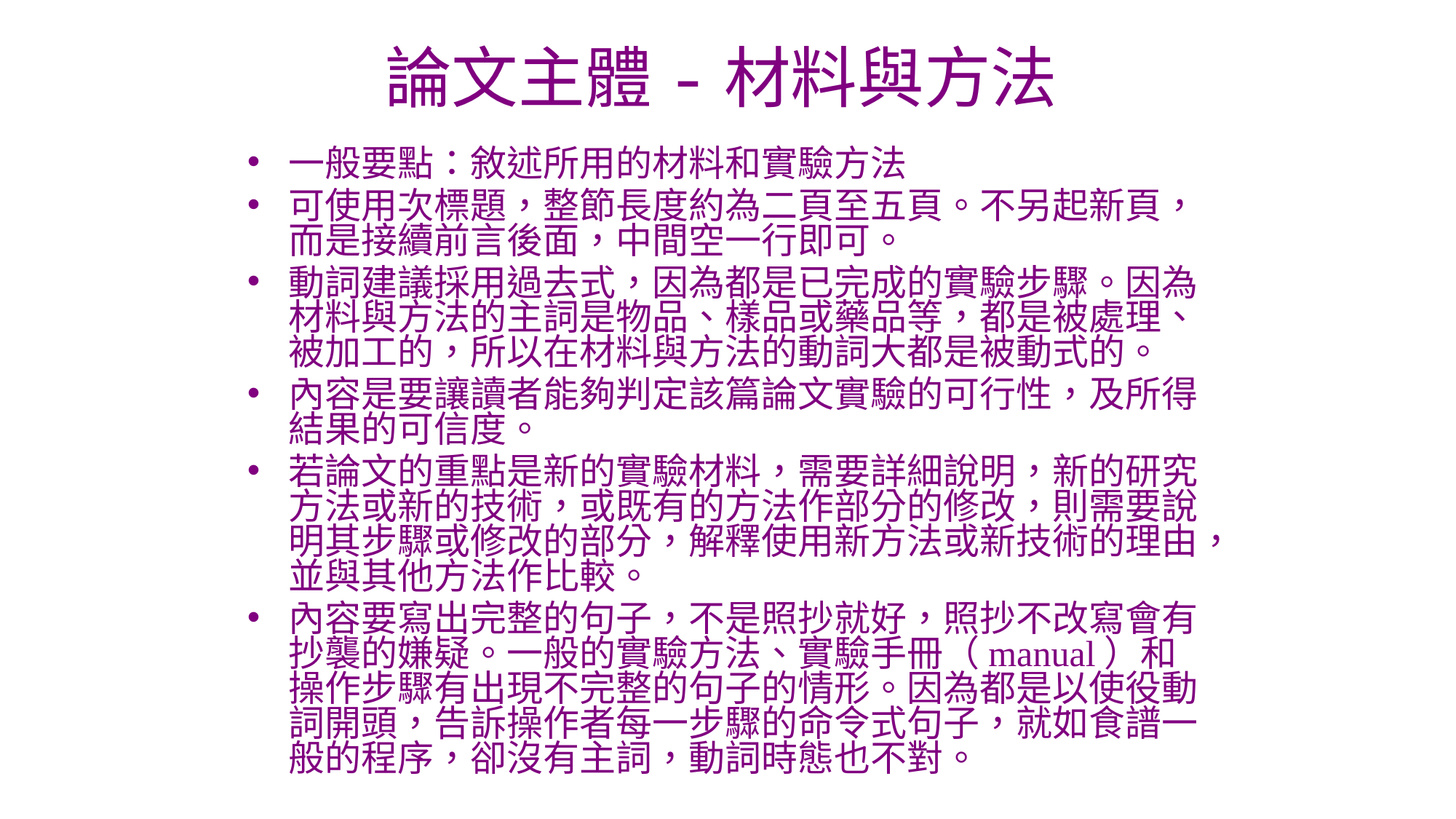

# 論文主體-材料與方法
一般要點：敘述所用的材料和實驗方法
可使用次標題，整節長度約為二頁至五頁。不另起新頁，而是接續前言後面，中間空一行即可。
動詞建議採用過去式，因為都是已完成的實驗步驟。因為材料與方法的主詞是物品、樣品或藥品等，都是被處理、被加工的，所以在材料與方法的動詞大都是被動式的。
內容是要讓讀者能夠判定該篇論文實驗的可行性，及所得結果的可信度。
若論文的重點是新的實驗材料，需要詳細說明，新的研究方法或新的技術，或既有的方法作部分的修改，則需要說明其步驟或修改的部分，解釋使用新方法或新技術的理由，並與其他方法作比較。
內容要寫出完整的句子，不是照抄就好，照抄不改寫會有抄襲的嫌疑。一般的實驗方法、實驗手冊（manual）和操作步驟有出現不完整的句子的情形。因為都是以使役動詞開頭，告訴操作者每一步驟的命令式句子，就如食譜一般的程序，卻沒有主詞，動詞時態也不對。